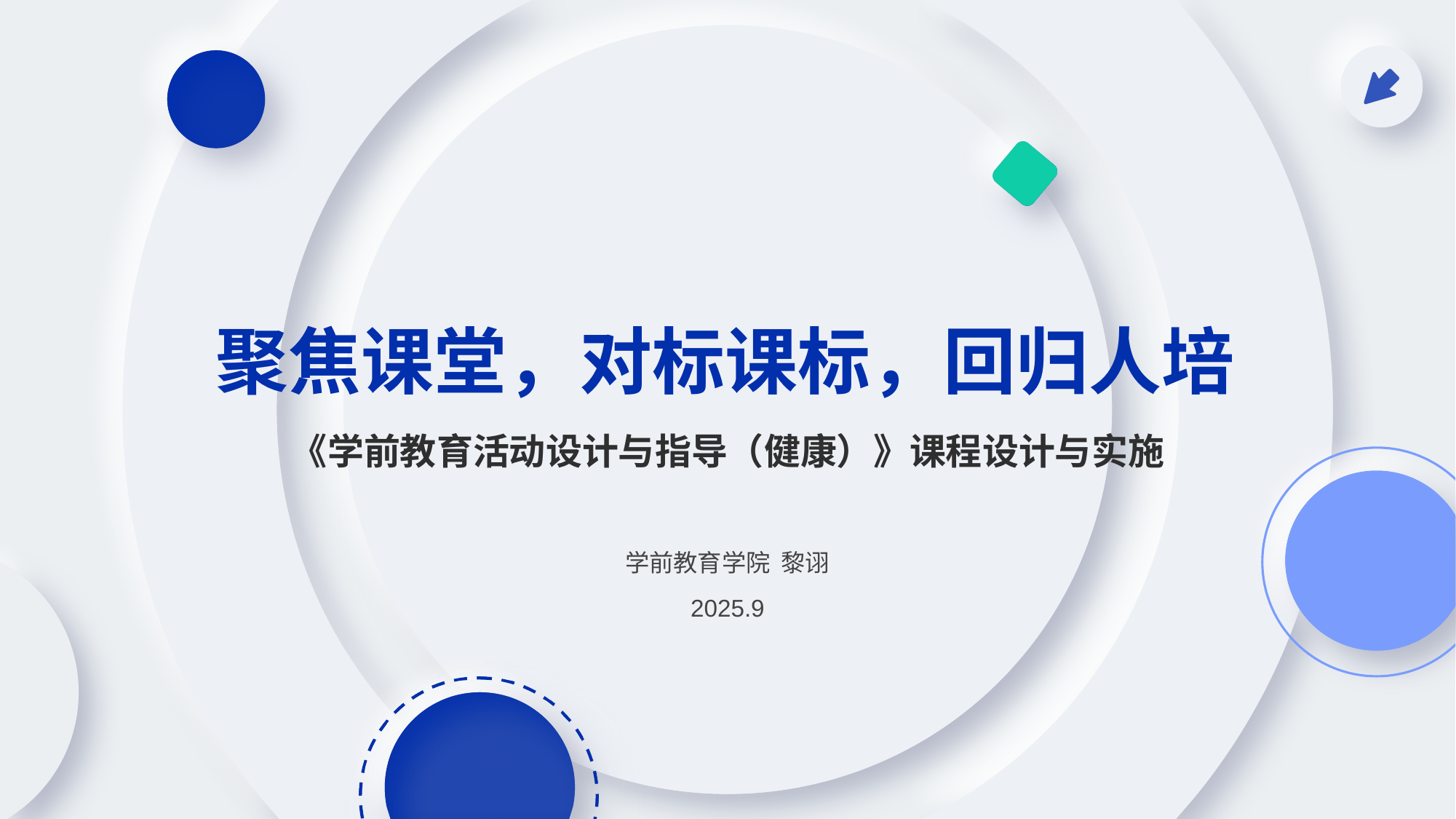

# 聚焦课堂，对标课标，回归人培
《学前教育活动设计与指导（健康）》课程设计与实施
学前教育学院  黎诩
2025.9